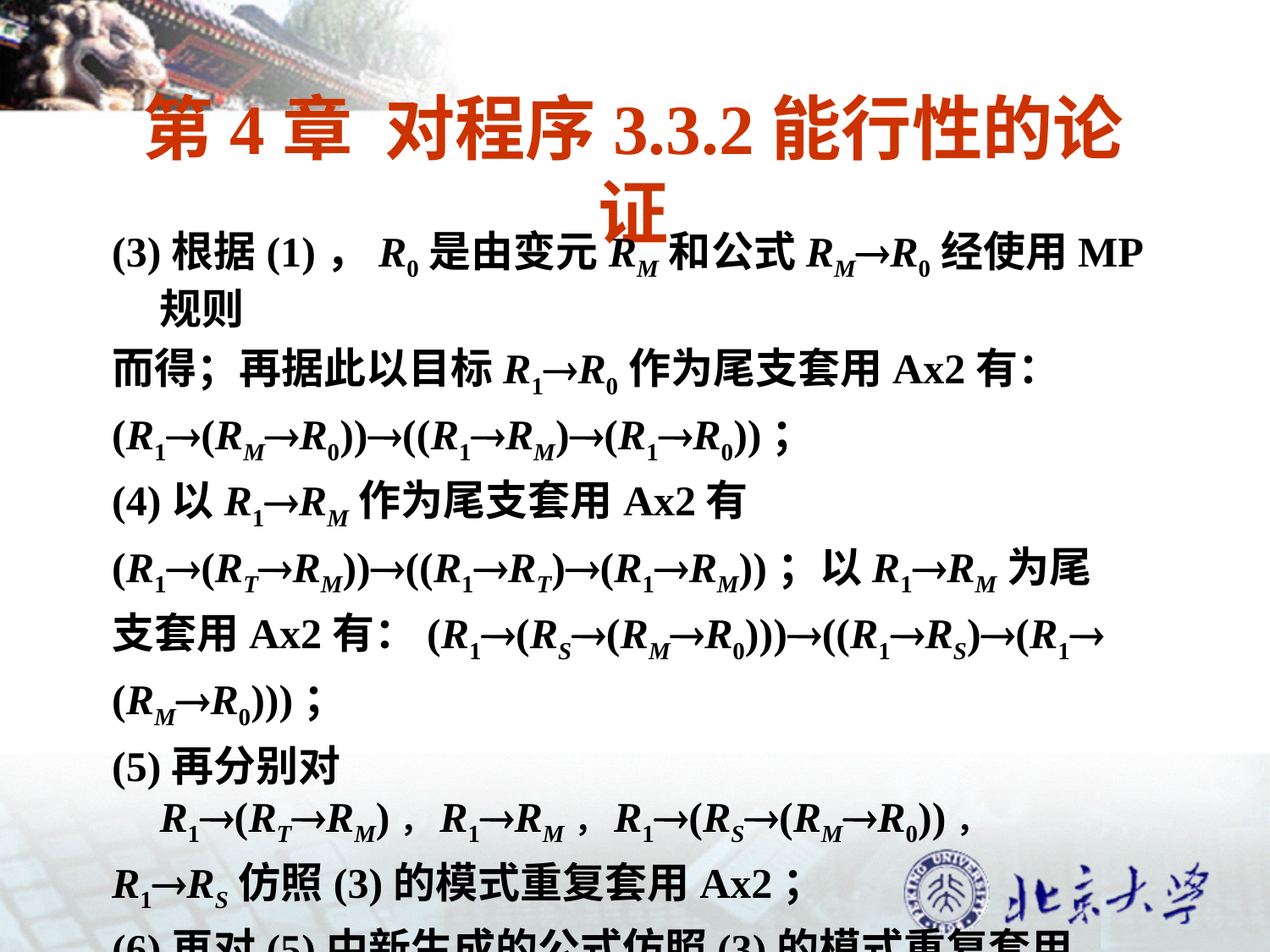

# 第4章  对程序3.3.2能行性的论证
(3)根据(1)，R0是由变元RM和公式RM→R0经使用MP规则
而得；再据此以目标R1→R0作为尾支套用Ax2有：
(R1→(RM→R0))→((R1→RM)→(R1→R0))；
(4)以R1→RM作为尾支套用Ax2有
(R1→(RT→RM))→((R1→RT)→(R1→RM))；以R1→RM为尾
支套用Ax2有：(R1→(RS→(RM→R0)))→((R1→RS)→(R1→
(RM→R0)))；
(5)再分别对R1→(RT→RM)，R1→RM，R1→(RS→(RM→R0))，
R1→RS仿照(3)的模式重复套用Ax2；
(6)再对(5)中新生成的公式仿照(3)的模式重复套用Ax2，